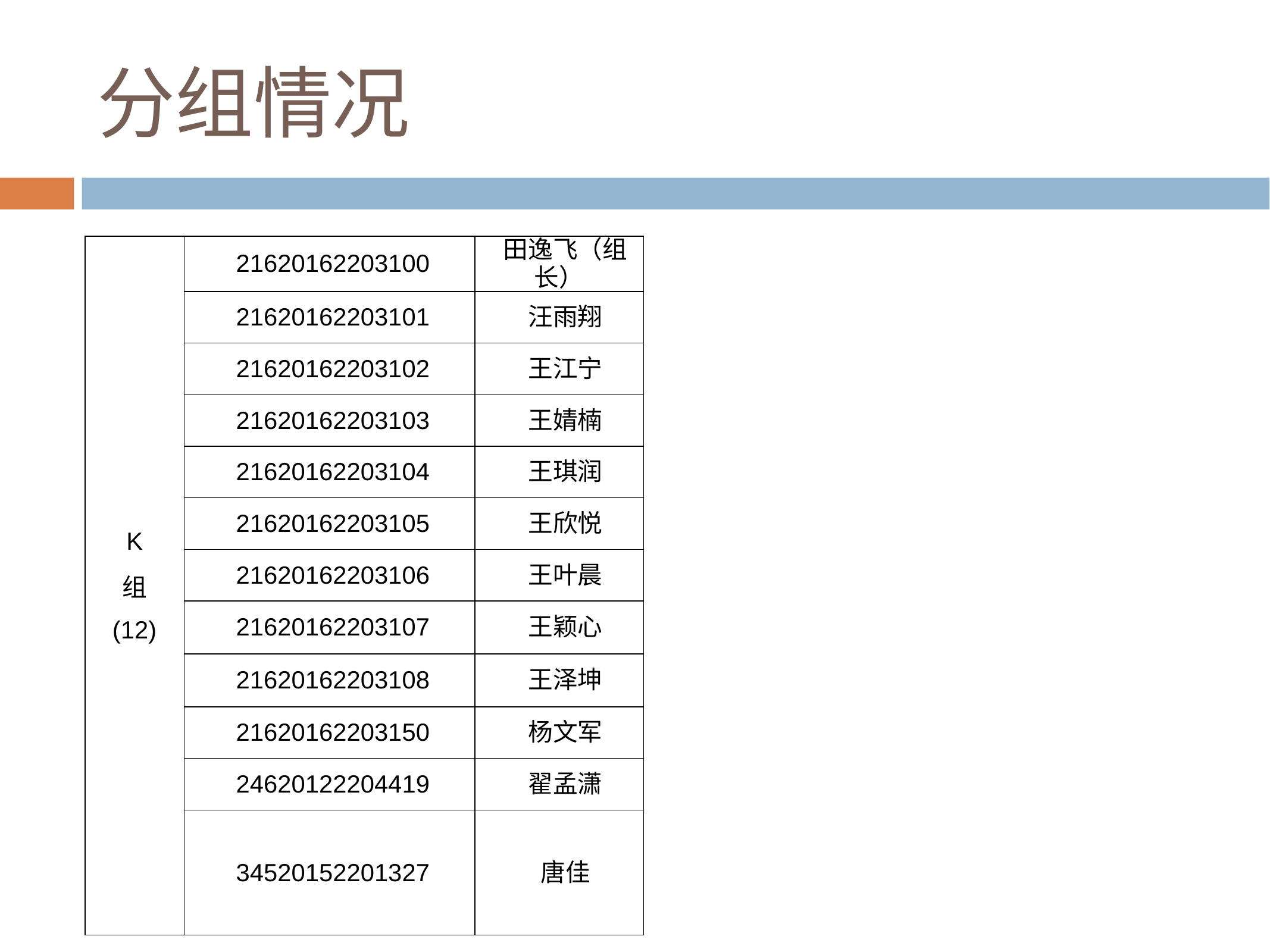

# 分组情况
| K 组 (12) | 21620162203100 | 田逸飞（组长） |
| --- | --- | --- |
|  | 21620162203101 | 汪雨翔 |
|  | 21620162203102 | 王江宁 |
|  | 21620162203103 | 王婧楠 |
|  | 21620162203104 | 王琪润 |
|  | 21620162203105 | 王欣悦 |
|  | 21620162203106 | 王叶晨 |
|  | 21620162203107 | 王颖心 |
|  | 21620162203108 | 王泽坤 |
|  | 21620162203150 | 杨文军 |
|  | 24620122204419 | 翟孟潇 |
|  | 34520152201327 | 唐佳 |